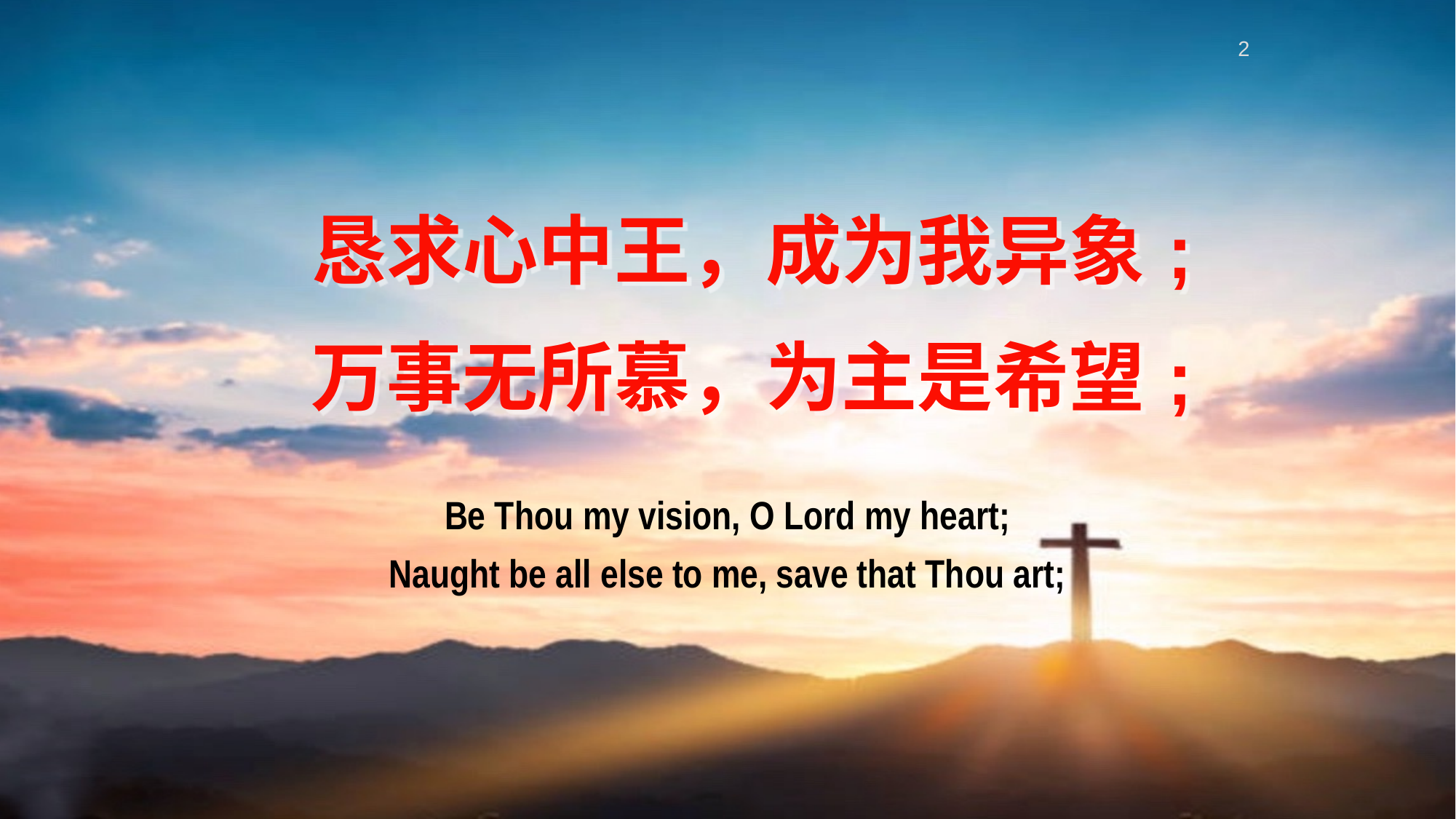

2
恳求心中王，成为我异象;
万事无所慕，为主是希望;
Be Thou my vision, O Lord my heart;
Naught be all else to me, save that Thou art;